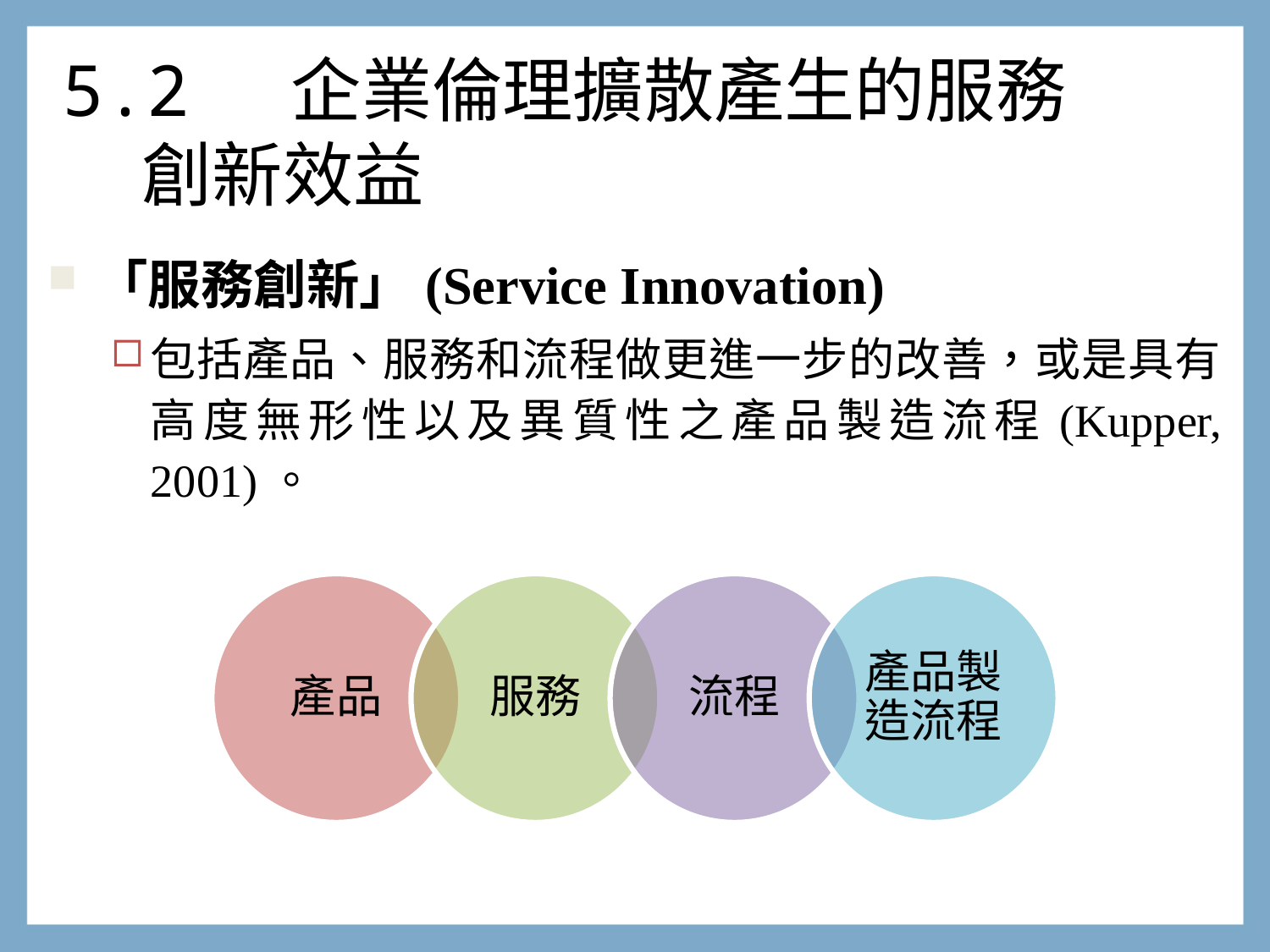

# 5.2  企業倫理擴散產生的服務 創新效益
「服務創新」(Service Innovation)
包括產品、服務和流程做更進一步的改善，或是具有高度無形性以及異質性之產品製造流程(Kupper, 2001)。
產品
服務
流程
產品製造流程